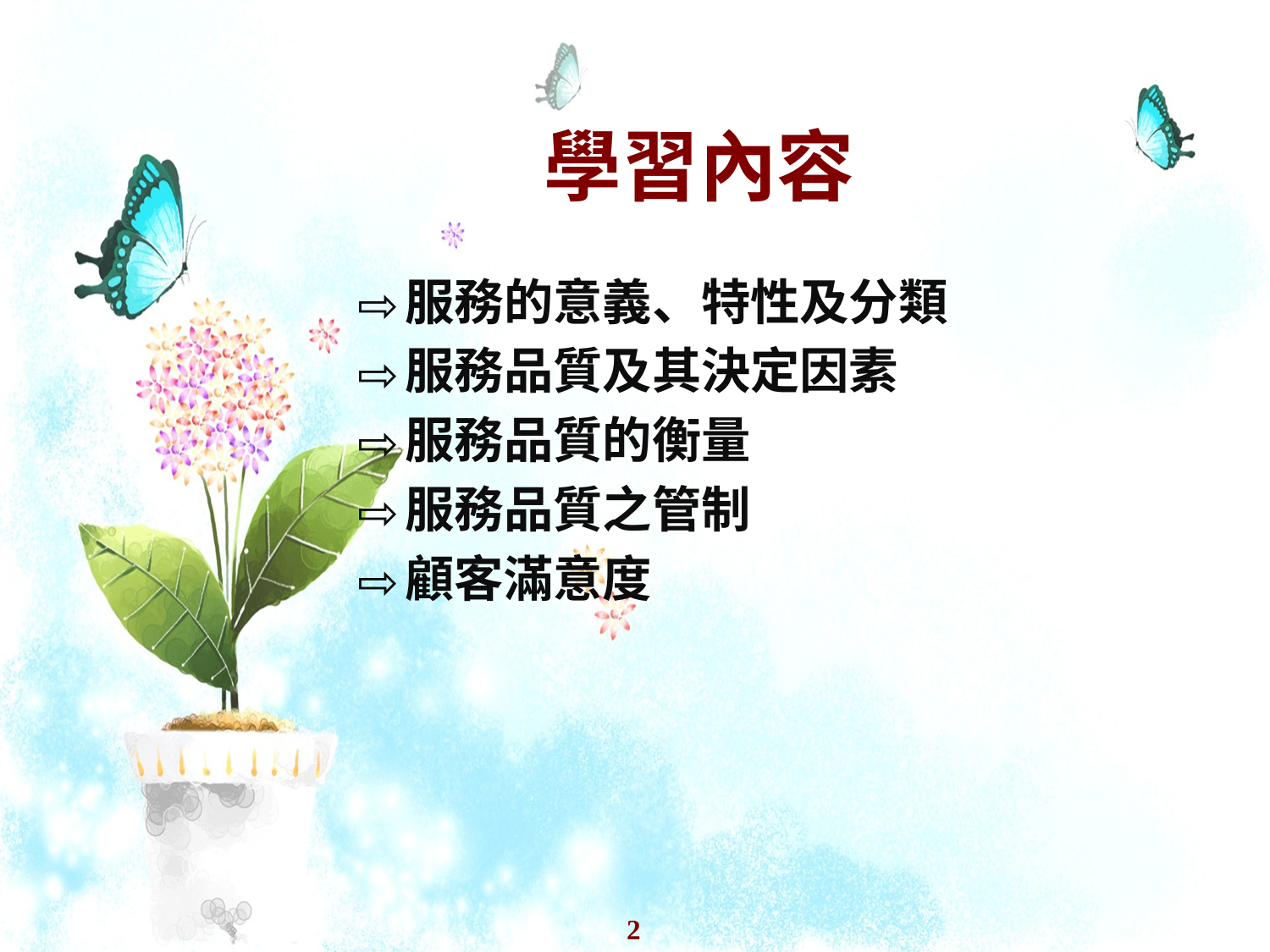

# 學習內容
服務的意義、特性及分類
服務品質及其決定因素
服務品質的衡量
服務品質之管制
顧客滿意度